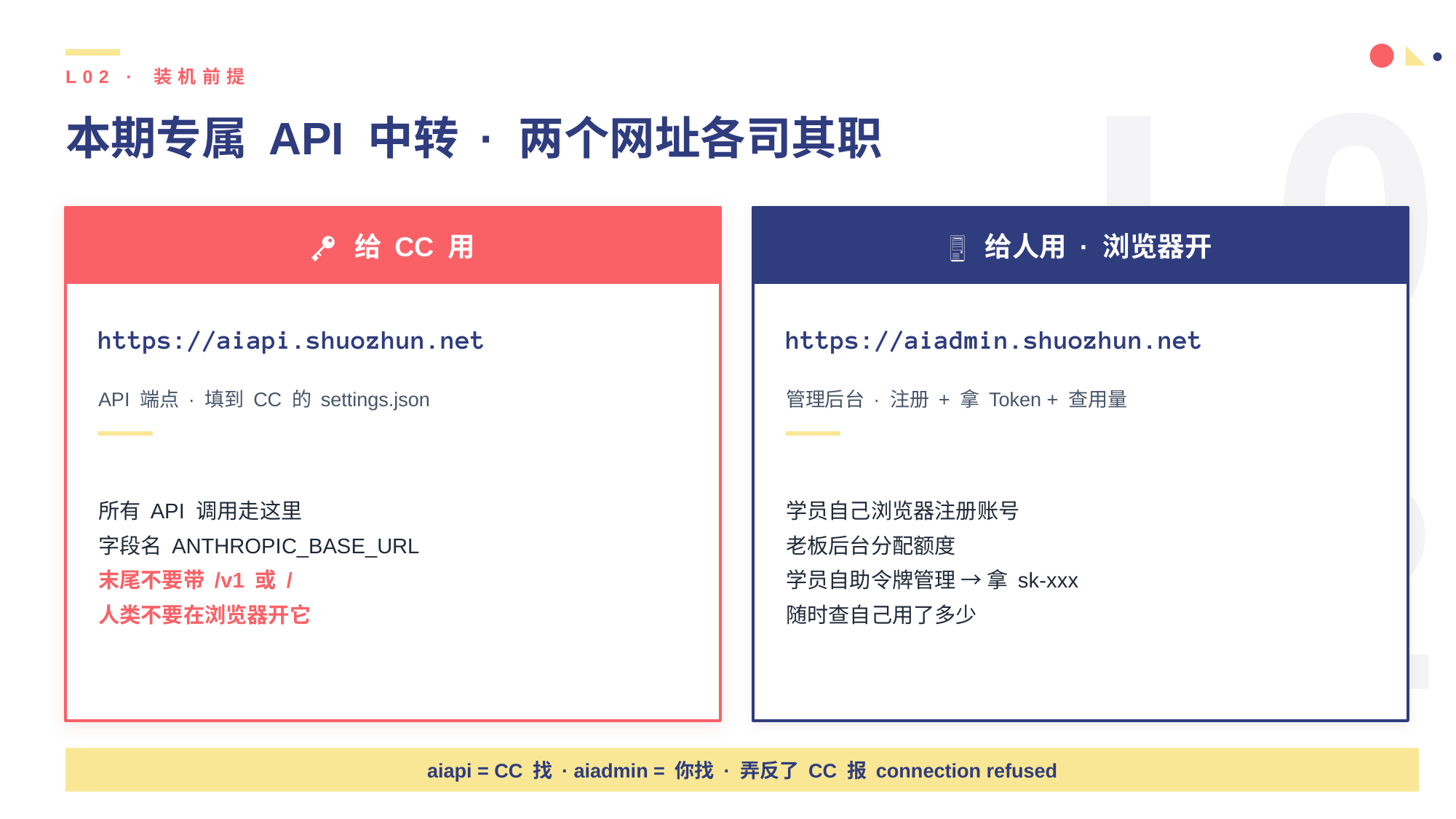

L02

L02 · 装机前提
本期专属 API 中转 · 两个网址各司其职

🔑  给 CC 用

🖥  给人用 · 浏览器开
https://aiapi.shuozhun.net
https://aiadmin.shuozhun.net
API 端点 · 填到 CC 的 settings.json
管理后台 · 注册 + 拿 Token + 查用量

所有 API 调用走这里
字段名 ANTHROPIC_BASE_URL
末尾不要带 /v1 或 /
人类不要在浏览器开它
学员自己浏览器注册账号
老板后台分配额度
学员自助令牌管理 → 拿 sk-xxx
随时查自己用了多少

aiapi = CC 找 · aiadmin = 你找 · 弄反了 CC 报 connection refused